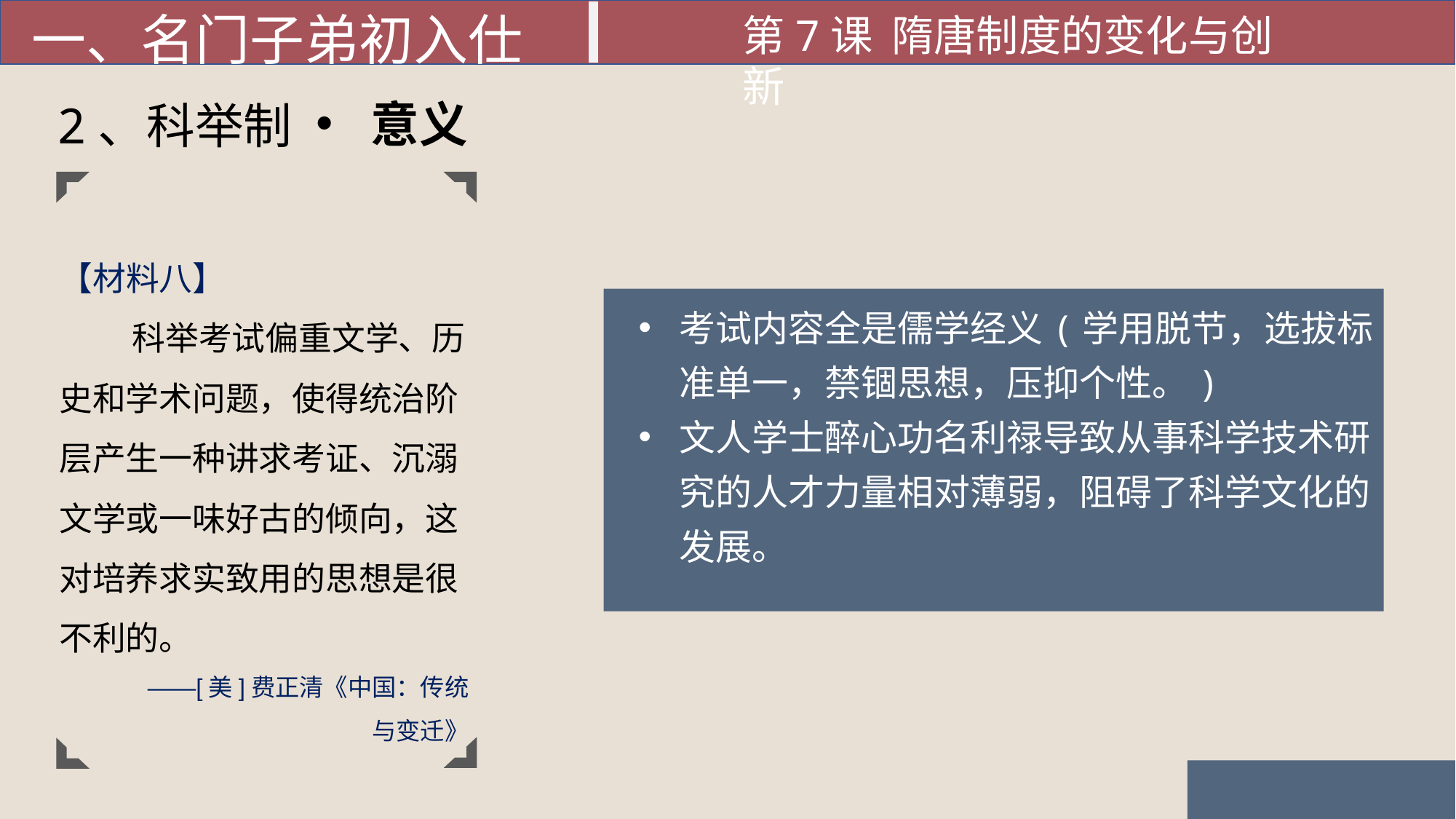

一、名门子弟初入仕

第7课  隋唐制度的变化与创新
意义
2、科举制

【材料八】
科举考试偏重文学、历史和学术问题，使得统治阶层产生一种讲求考证、沉溺文学或一味好古的倾向，这对培养求实致用的思想是很不利的。
——[美]费正清《中国：传统与变迁》

考试内容全是儒学经义(学用脱节，选拔标准单一，禁锢思想，压抑个性。)
文人学士醉心功名利禄导致从事科学技术研究的人才力量相对薄弱，阻碍了科学文化的发展。